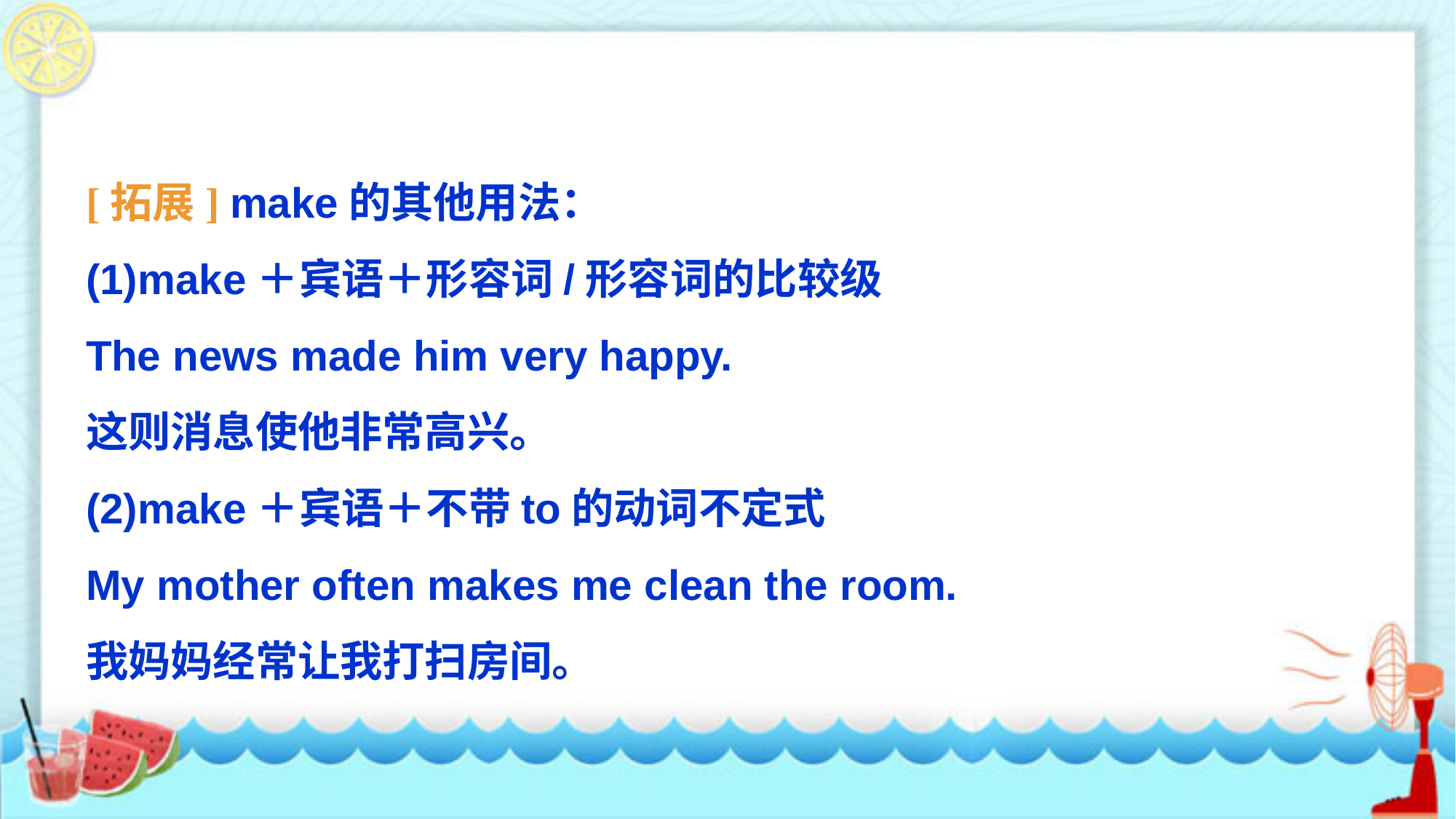

[拓展] make的其他用法：
(1)make＋宾语＋形容词/形容词的比较级
The news made him very happy.
这则消息使他非常高兴。
(2)make＋宾语＋不带to的动词不定式
My mother often makes me clean the room.
我妈妈经常让我打扫房间。